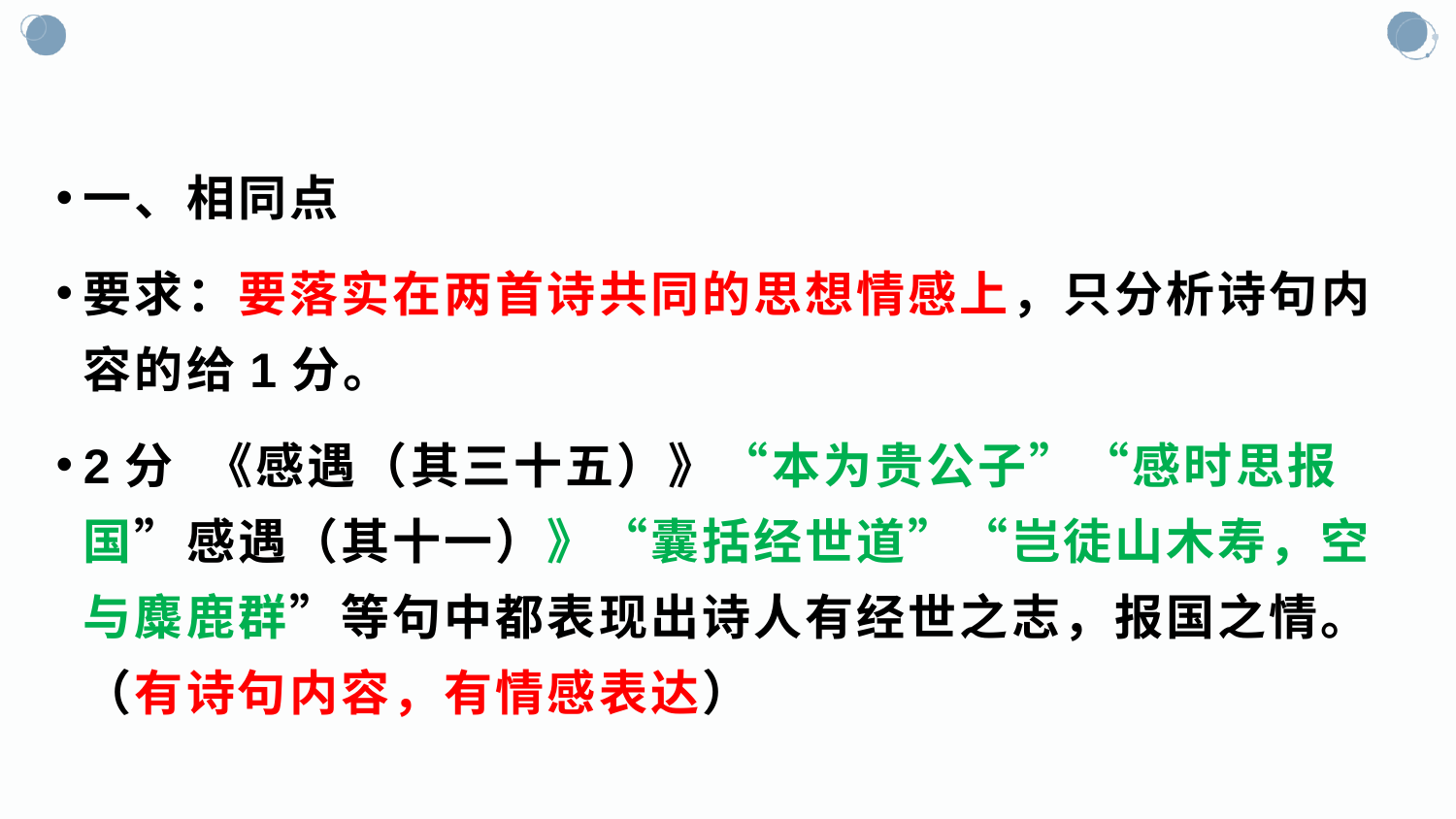

#
一、相同点
要求：要落实在两首诗共同的思想情感上，只分析诗句内容的给1分。
2分  《感遇（其三十五）》“本为贵公子”“感时思报国”感遇（其十一）》“囊括经世道”“岂徒山木寿，空与麋鹿群”等句中都表现出诗人有经世之志，报国之情。（有诗句内容，有情感表达）